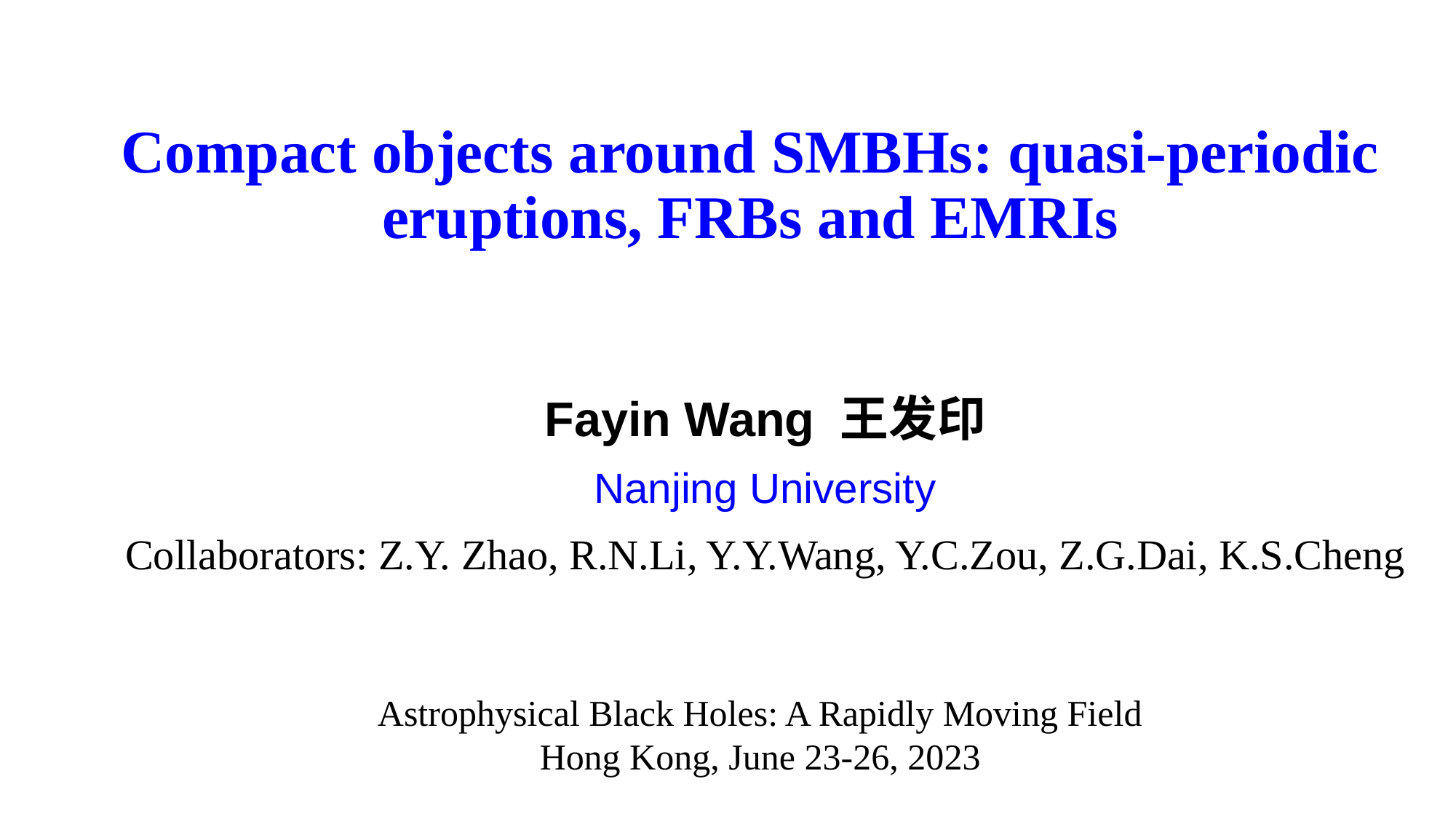

# Compact objects around SMBHs: quasi-periodic eruptions, FRBs and EMRIs
Fayin Wang 王发印
Nanjing University
Collaborators: Z.Y. Zhao, R.N.Li, Y.Y.Wang, Y.C.Zou, Z.G.Dai, K.S.Cheng
Astrophysical Black Holes: A Rapidly Moving Field
Hong Kong, June 23-26, 2023